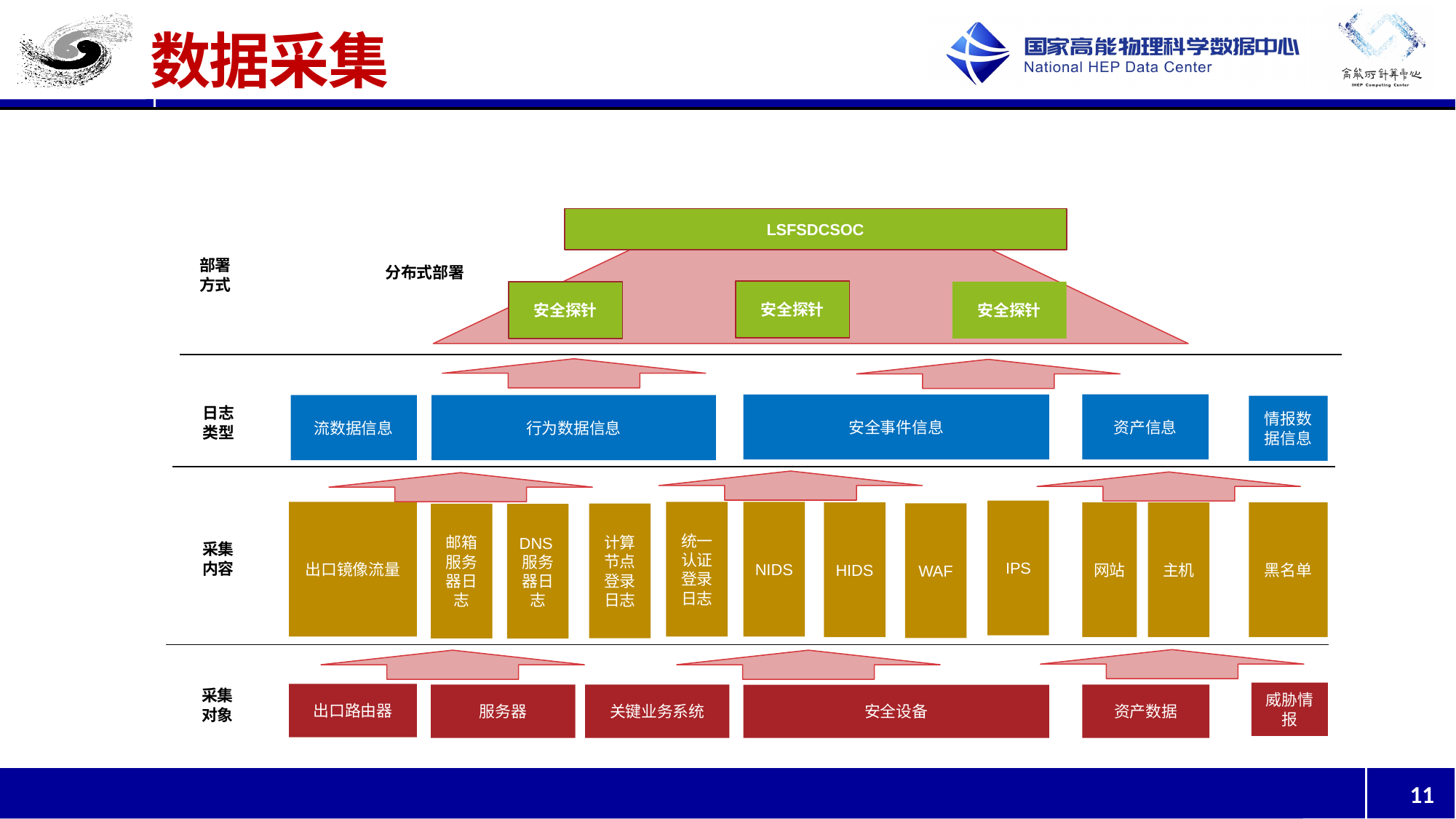

# 数据采集

LSFSDCSOC

部署方式
分布式部署
安全探针
安全探针
安全探针

资产信息
安全事件信息
行为数据信息
流数据信息
情报数据信息
日志类型

IPS
出口镜像流量
NIDS
统一认证登录日志
HIDS
网站
主机
黑名单
WAF
计算节点登录日志
邮箱服务器日志
DNS服务器日志
采集内容

采集对象
威胁情报
出口路由器
服务器
关键业务系统
资产数据
安全设备